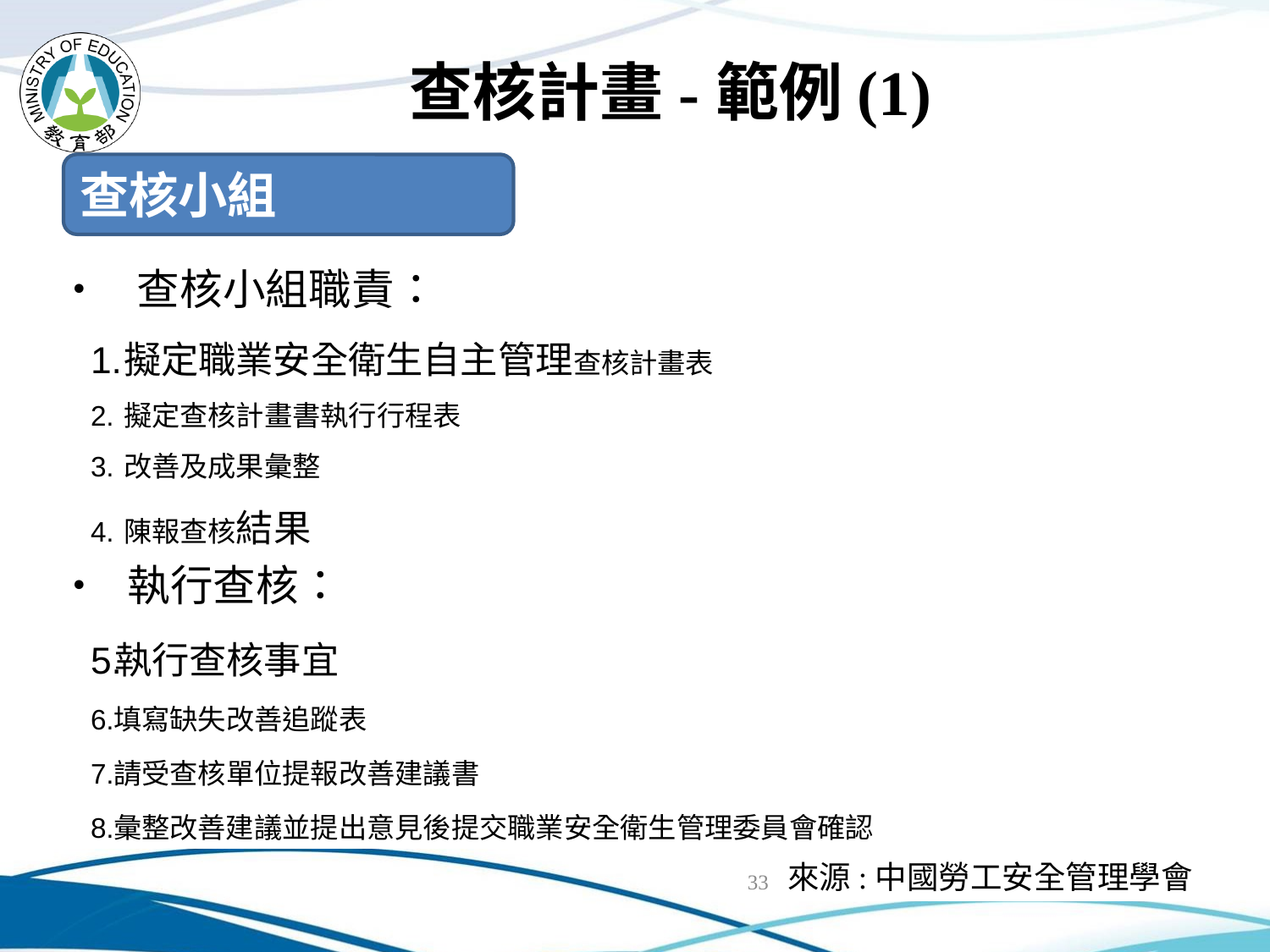

# 查核計畫-範例(1)
查核小組
•   查核小組職責：
擬定職業安全衛生自主管理查核計畫表
擬定查核計畫書執行行程表
改善及成果彙整
陳報查核結果
•  執行查核：
執行查核事宜
填寫缺失改善追蹤表
請受查核單位提報改善建議書
彙整改善建議並提出意見後提交職業安全衛生管理委員會確認
來源:中國勞工安全管理學會
33